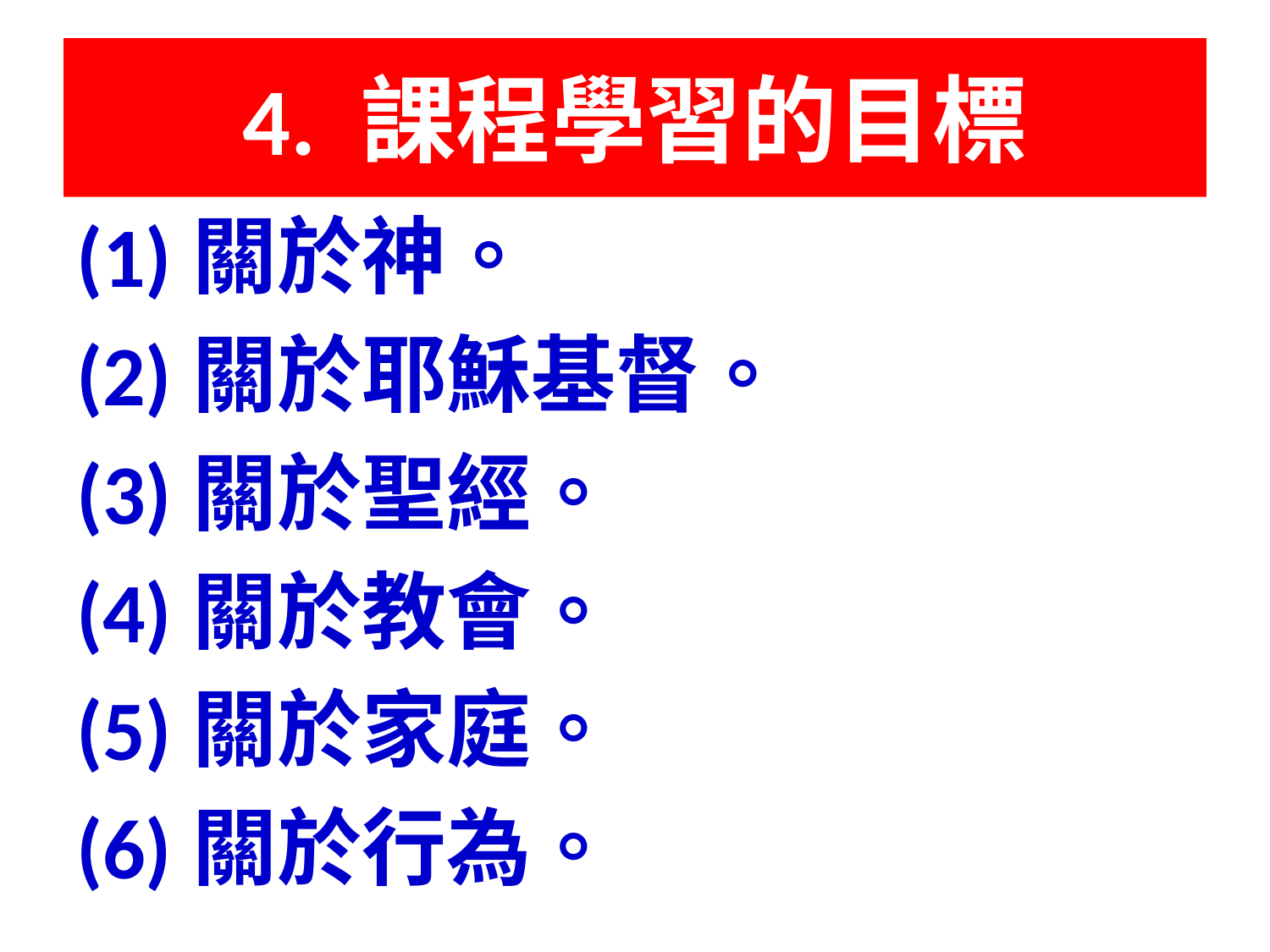

# 4. 課程學習的目標
(1)關於神。
(2)關於耶穌基督。
(3)關於聖經。
(4)關於教會。
(5)關於家庭。
(6)關於行為。